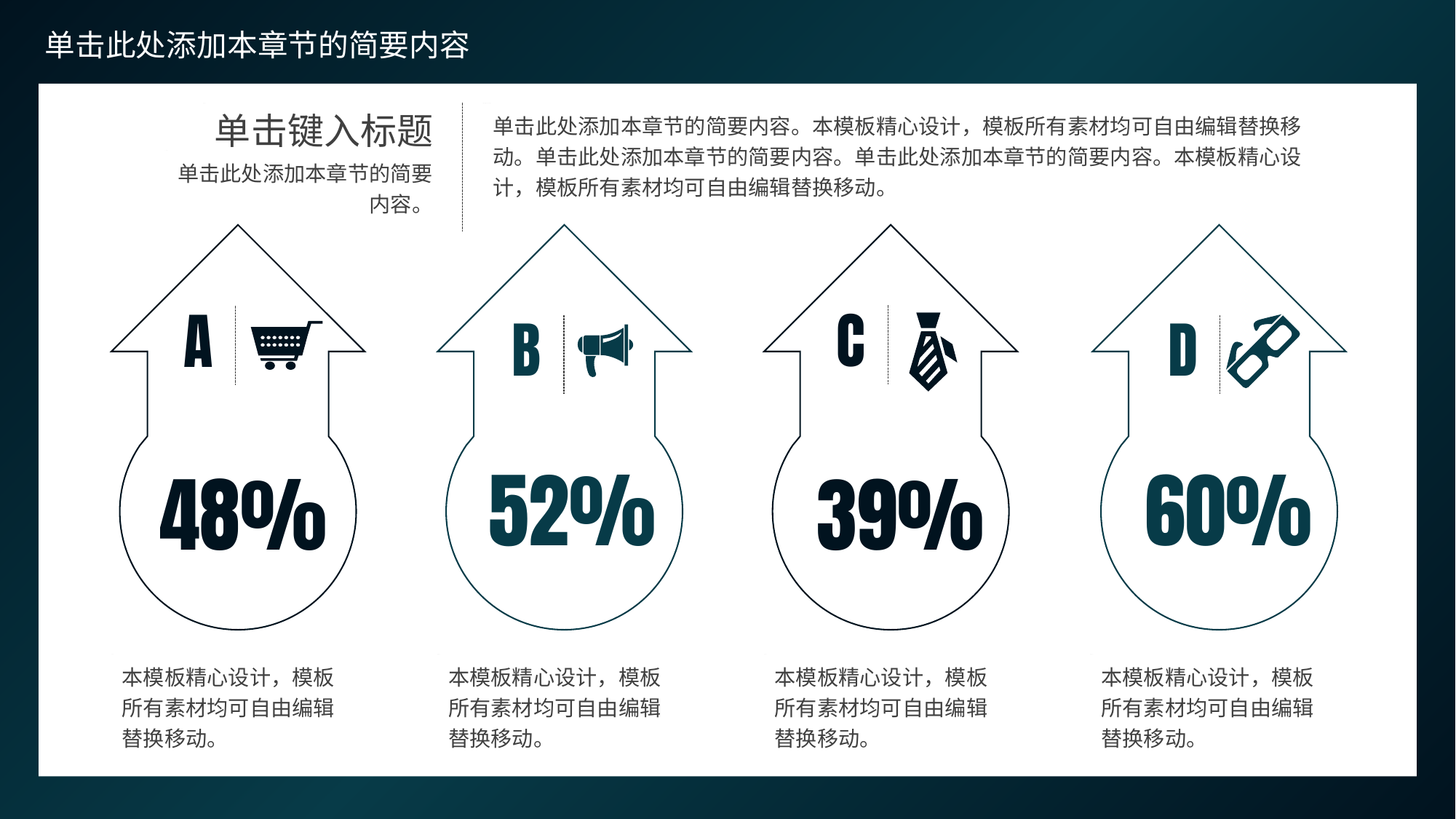

单击此处添加本章节的简要内容
单击键入标题
单击此处添加本章节的简要内容。本模板精心设计，模板所有素材均可自由编辑替换移动。单击此处添加本章节的简要内容。单击此处添加本章节的简要内容。本模板精心设计，模板所有素材均可自由编辑替换移动。
单击此处添加本章节的简要内容。

C
A
B
D

52%
60%
48%
39%
本模板精心设计，模板所有素材均可自由编辑替换移动。
本模板精心设计，模板所有素材均可自由编辑替换移动。
本模板精心设计，模板所有素材均可自由编辑替换移动。
本模板精心设计，模板所有素材均可自由编辑替换移动。